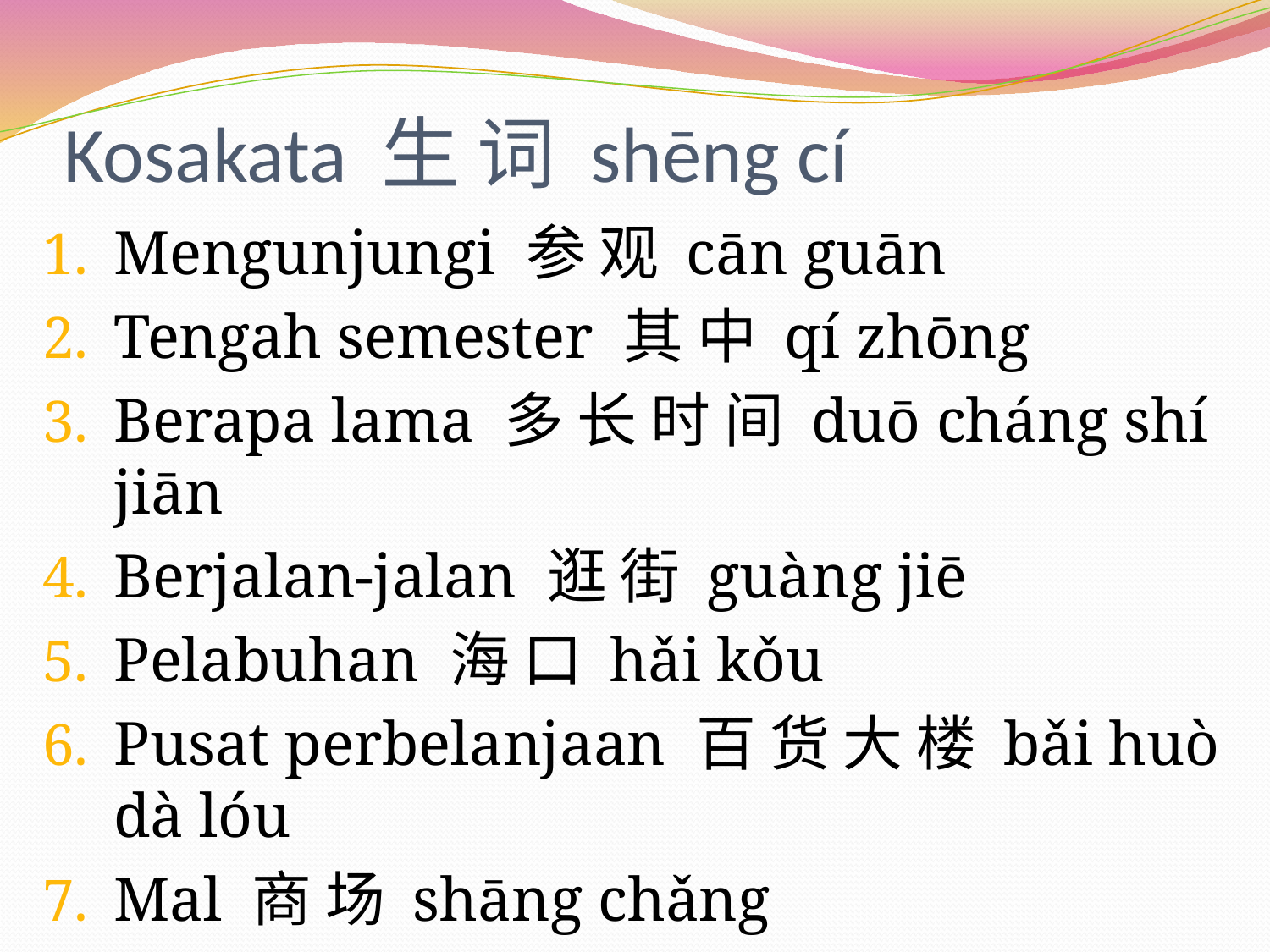

# Kosakata 生 词 shēng cí
Mengunjungi 参 观 cān guān
Tengah semester 其 中 qí zhōng
Berapa lama 多 长 时 间 duō cháng shí jiān
Berjalan-jalan 逛 街 guàng jiē
Pelabuhan 海 口 hǎi kǒu
Pusat perbelanjaan 百 货 大 楼 bǎi huò dà lóu
Mal 商 场 shāng chǎng